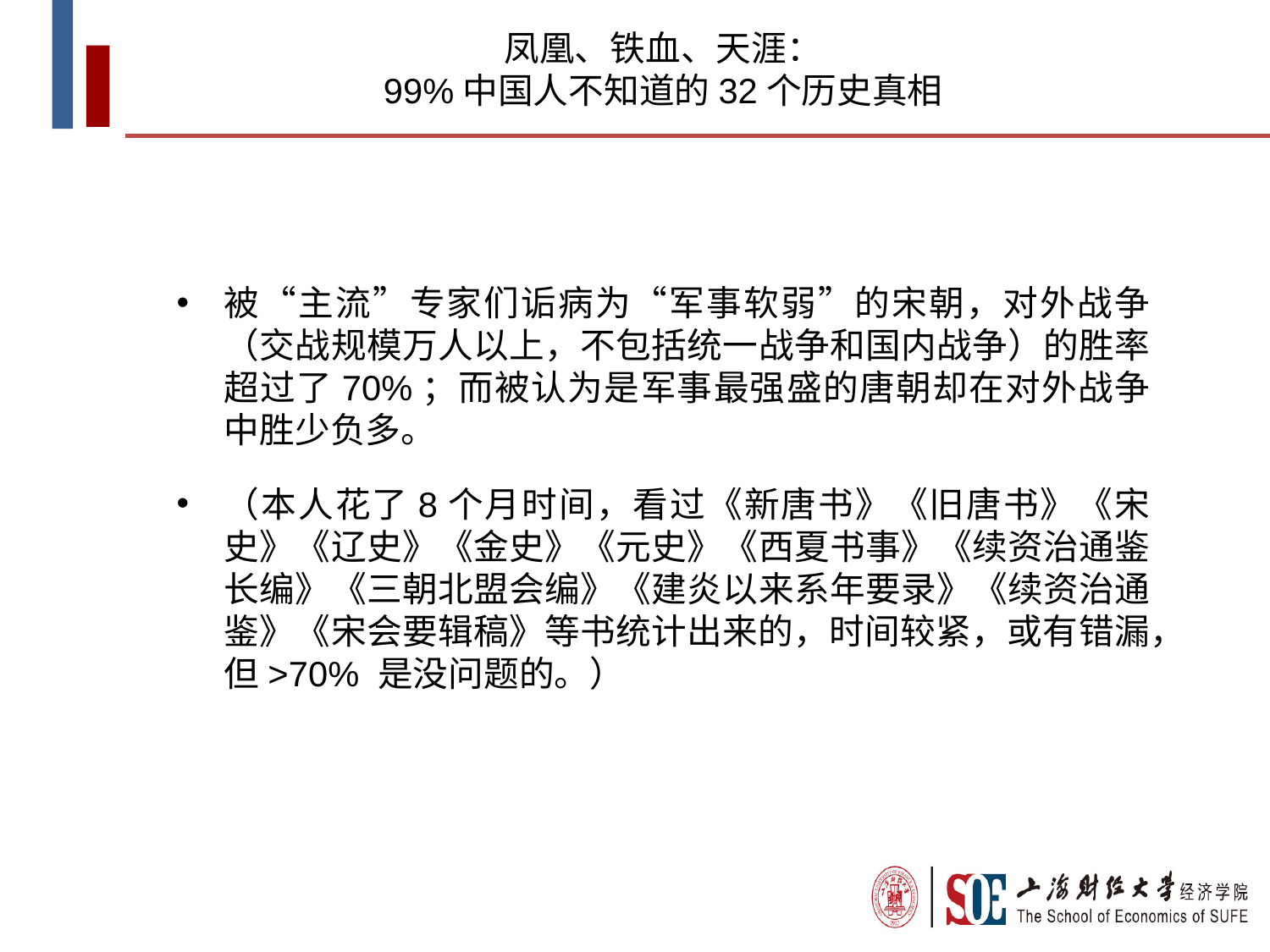

凤凰、铁血、天涯：
99%中国人不知道的32个历史真相

被“主流”专家们诟病为“军事软弱”的宋朝，对外战争（交战规模万人以上，不包括统一战争和国内战争）的胜率超过了70%；而被认为是军事最强盛的唐朝却在对外战争中胜少负多。
（本人花了8个月时间，看过《新唐书》《旧唐书》《宋史》《辽史》《金史》《元史》《西夏书事》《续资治通鉴长编》《三朝北盟会编》《建炎以来系年要录》《续资治通鉴》《宋会要辑稿》等书统计出来的，时间较紧，或有错漏，但>70% 是没问题的。）